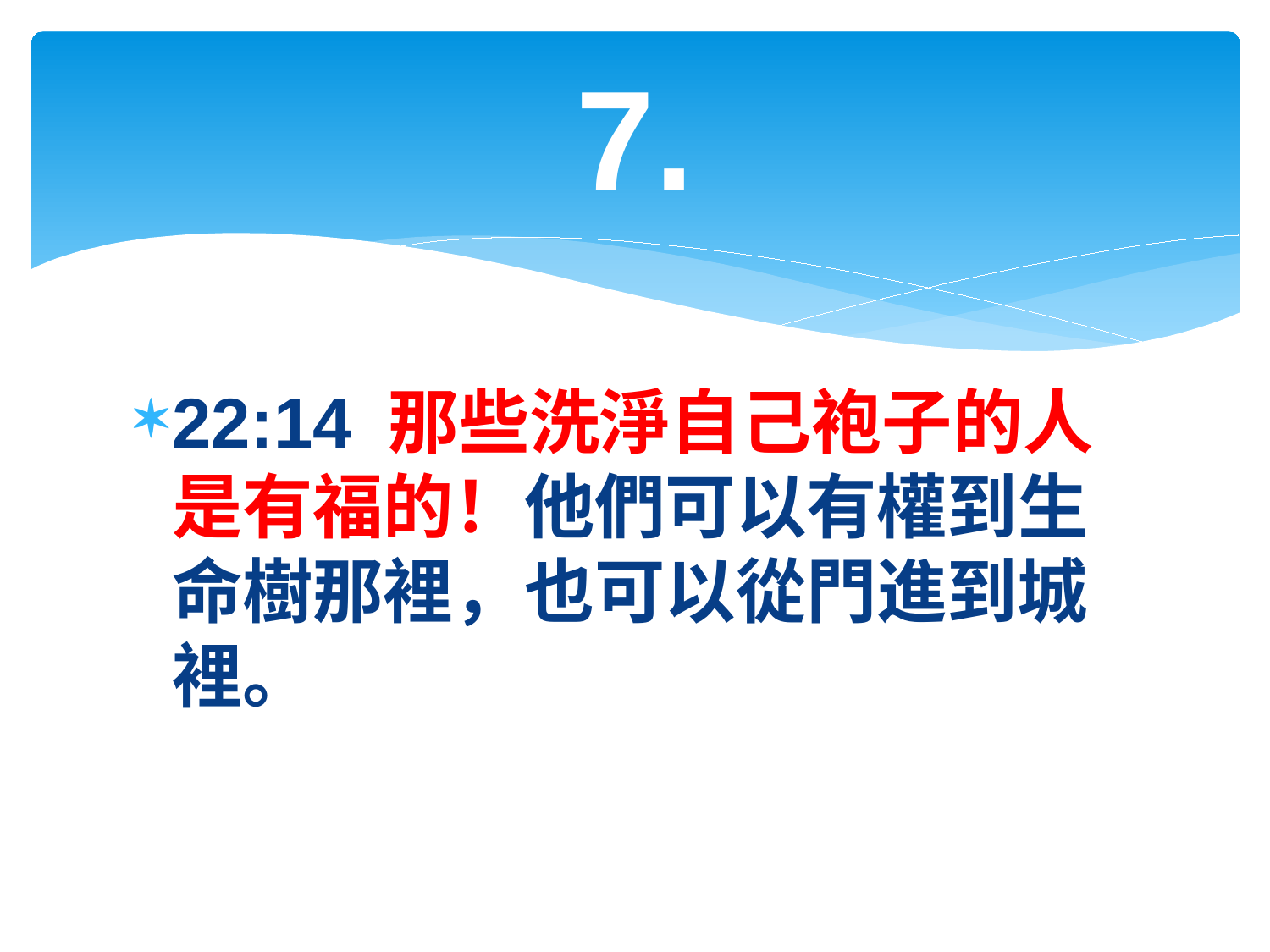

# 7.
22:14 那些洗淨自己袍子的人是有福的！他們可以有權到生命樹那裡，也可以從門進到城裡。